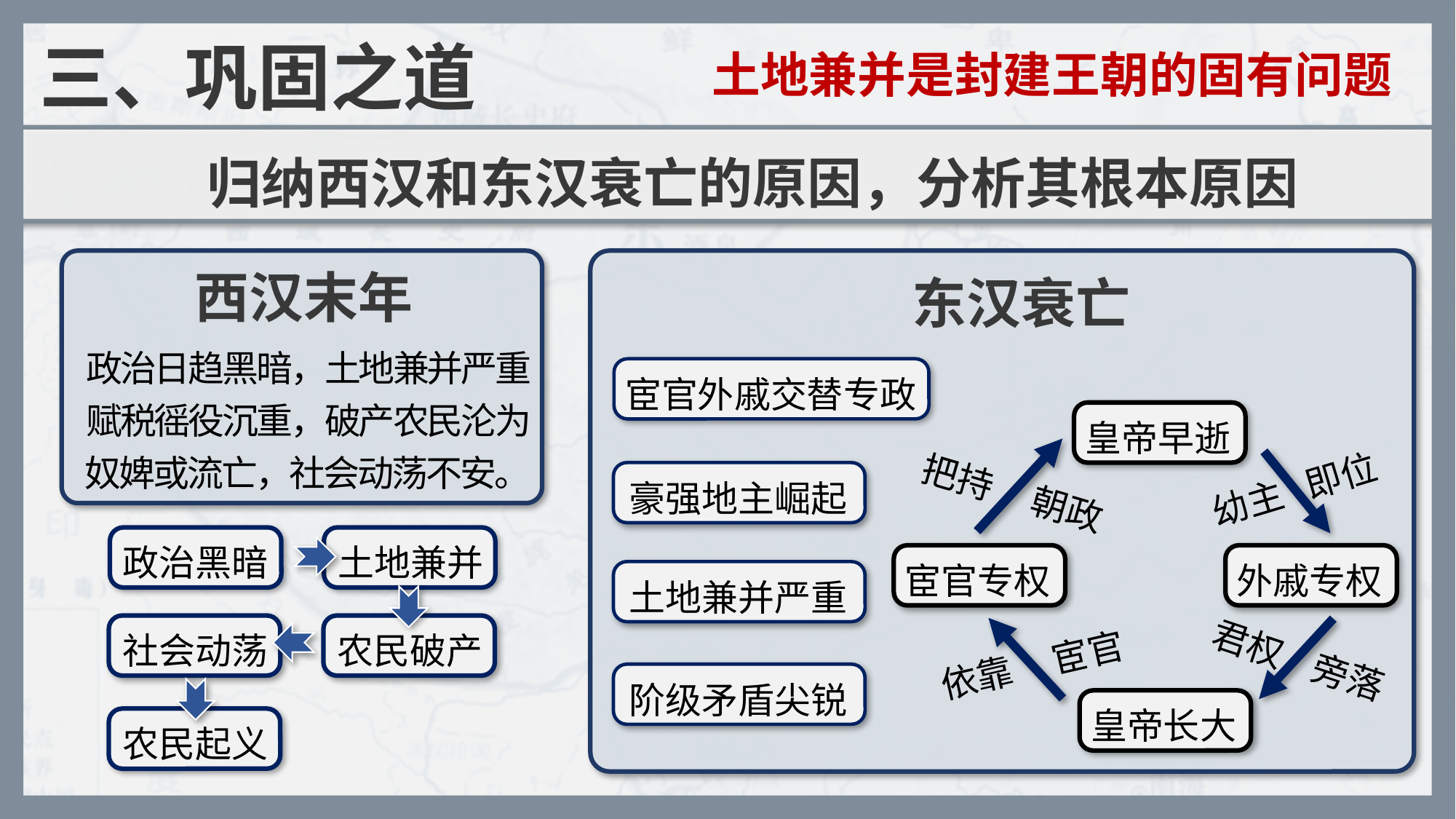

三、巩固之道
土地兼并是封建王朝的固有问题

归纳西汉和东汉衰亡的原因，分析其根本原因

西汉末年
东汉衰亡
政治日趋黑暗，土地兼并严重赋税徭役沉重，破产农民沦为奴婢或流亡，社会动荡不安。
宦官外戚交替专政

皇帝早逝

幼主   即位
豪强地主崛起

把持     朝政
政治黑暗

土地兼并

宦官专权

外戚专权

土地兼并严重

社会动荡

农民破产

依靠     宦官
君权    旁落
阶级矛盾尖锐

皇帝长大

农民起义